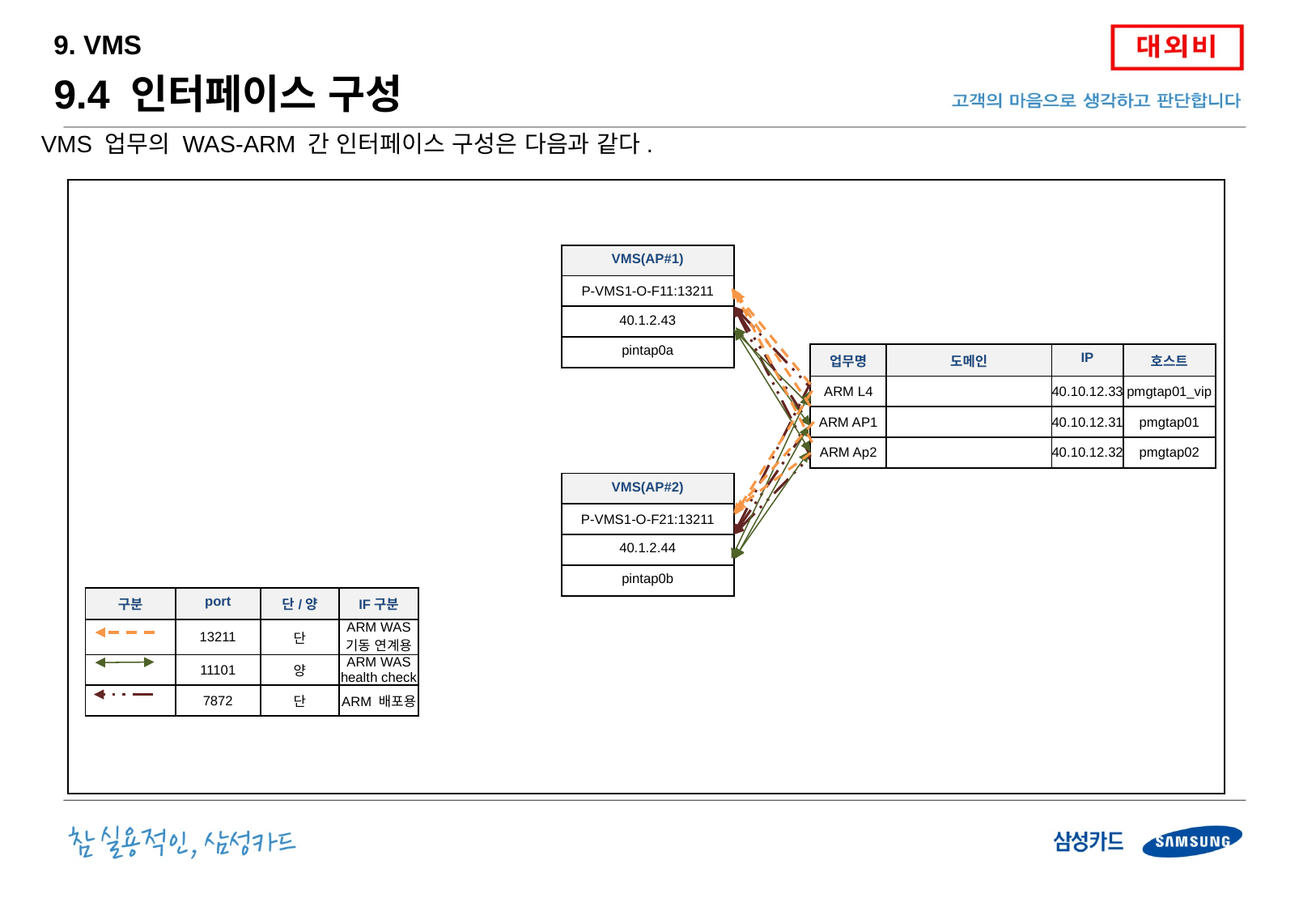

9. VMS
9.4 인터페이스 구성
VMS 업무의 WAS-ARM 간 인터페이스 구성은 다음과 같다.

| VMS(AP#1) |
| --- |
| P-VMS1-O-F11:13211 |
| 40.1.2.43 |
| pintap0a |
| 업무명 | 도메인 | IP | 호스트 |
| --- | --- | --- | --- |
| ARM L4 |  | 40.10.12.33 | pmgtap01\_vip |
| ARM AP1 |  | 40.10.12.31 | pmgtap01 |
| ARM Ap2 |  | 40.10.12.32 | pmgtap02 |
| VMS(AP#2) |
| --- |
| P-VMS1-O-F21:13211 |
| 40.1.2.44 |
| pintap0b |
| 구분 | port | 단/양 | IF구분 |
| --- | --- | --- | --- |
|  | 13211 | 단 | ARM WAS 기동 연계용 |
|  | 11101 | 양 | ARM WAS health check |
|  | 7872 | 단 | ARM 배포용 |